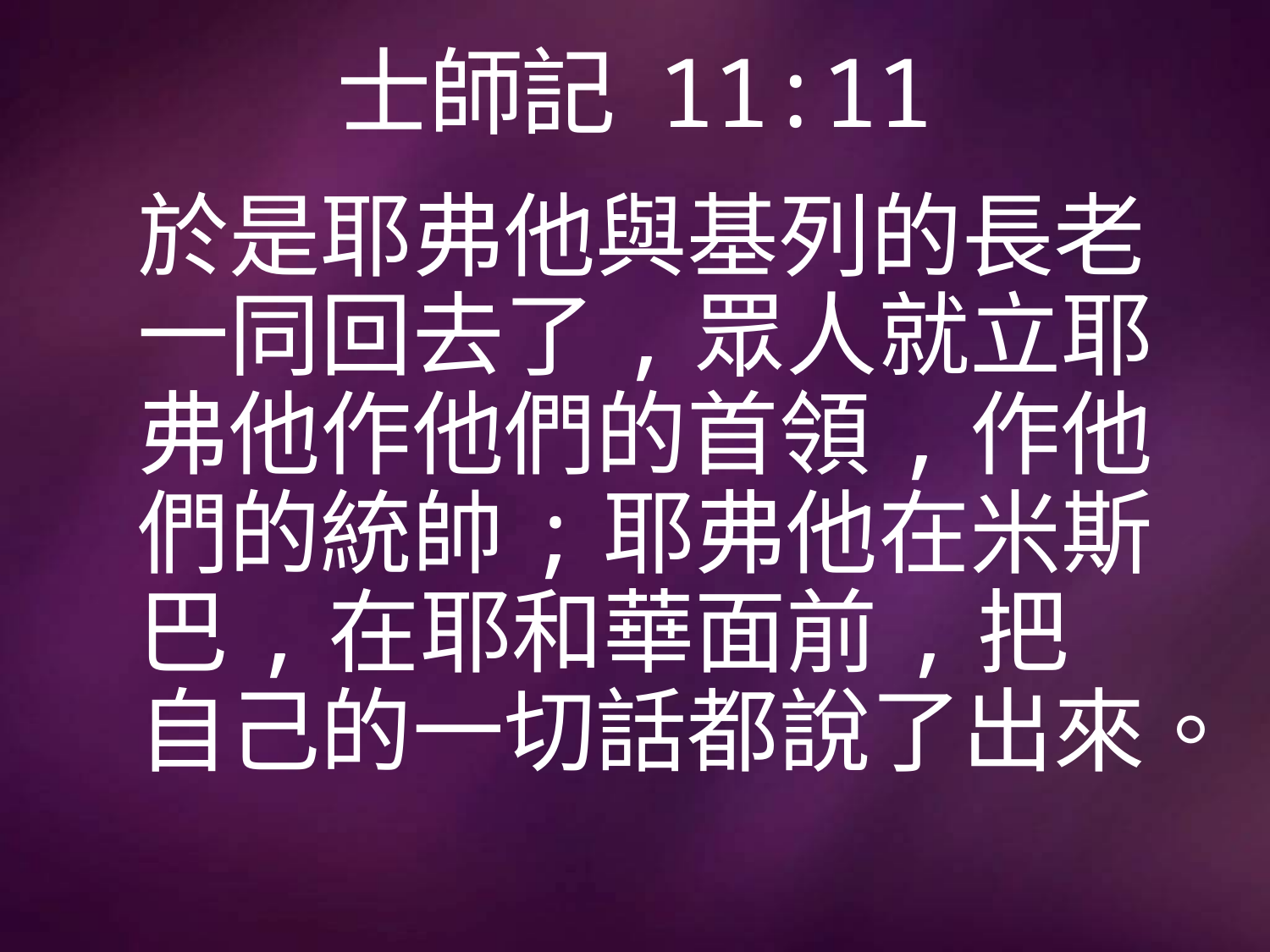

# 士師記 11:11
於是耶弗他與基列的長老一同回去了,眾人就立耶弗他作他們的首領,作他們的統帥;耶弗他在米斯巴,在耶和華面前,把自己的一切話都說了出來。